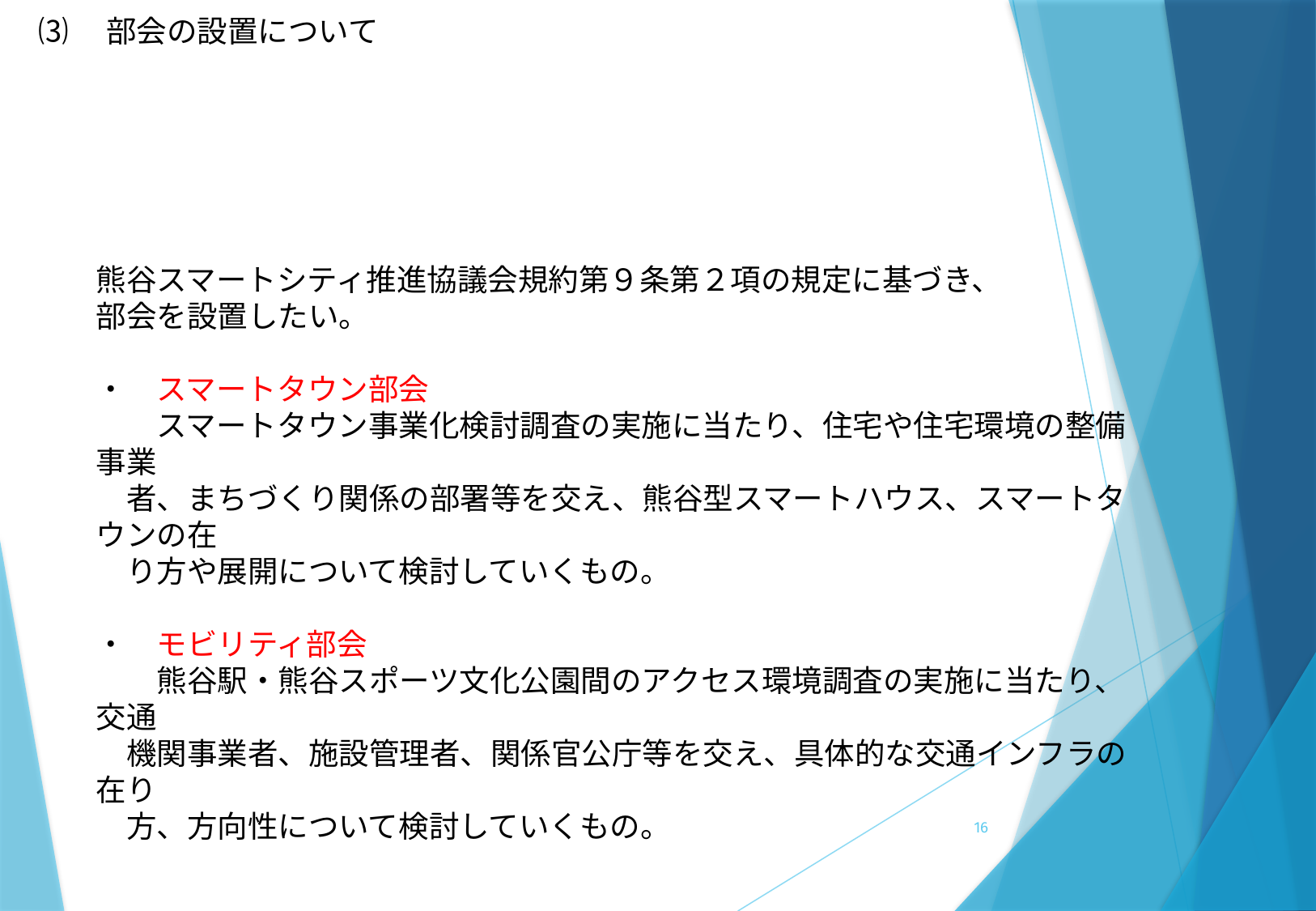

⑶　部会の設置について
熊谷スマートシティ推進協議会規約第９条第２項の規定に基づき、
部会を設置したい。

・　スマートタウン部会
　　スマートタウン事業化検討調査の実施に当たり、住宅や住宅環境の整備事業
　者、まちづくり関係の部署等を交え、熊谷型スマートハウス、スマートタウンの在
　り方や展開について検討していくもの。

・　モビリティ部会
　　熊谷駅・熊谷スポーツ文化公園間のアクセス環境調査の実施に当たり、交通
　機関事業者、施設管理者、関係官公庁等を交え、具体的な交通インフラの在り
　方、方向性について検討していくもの。
16